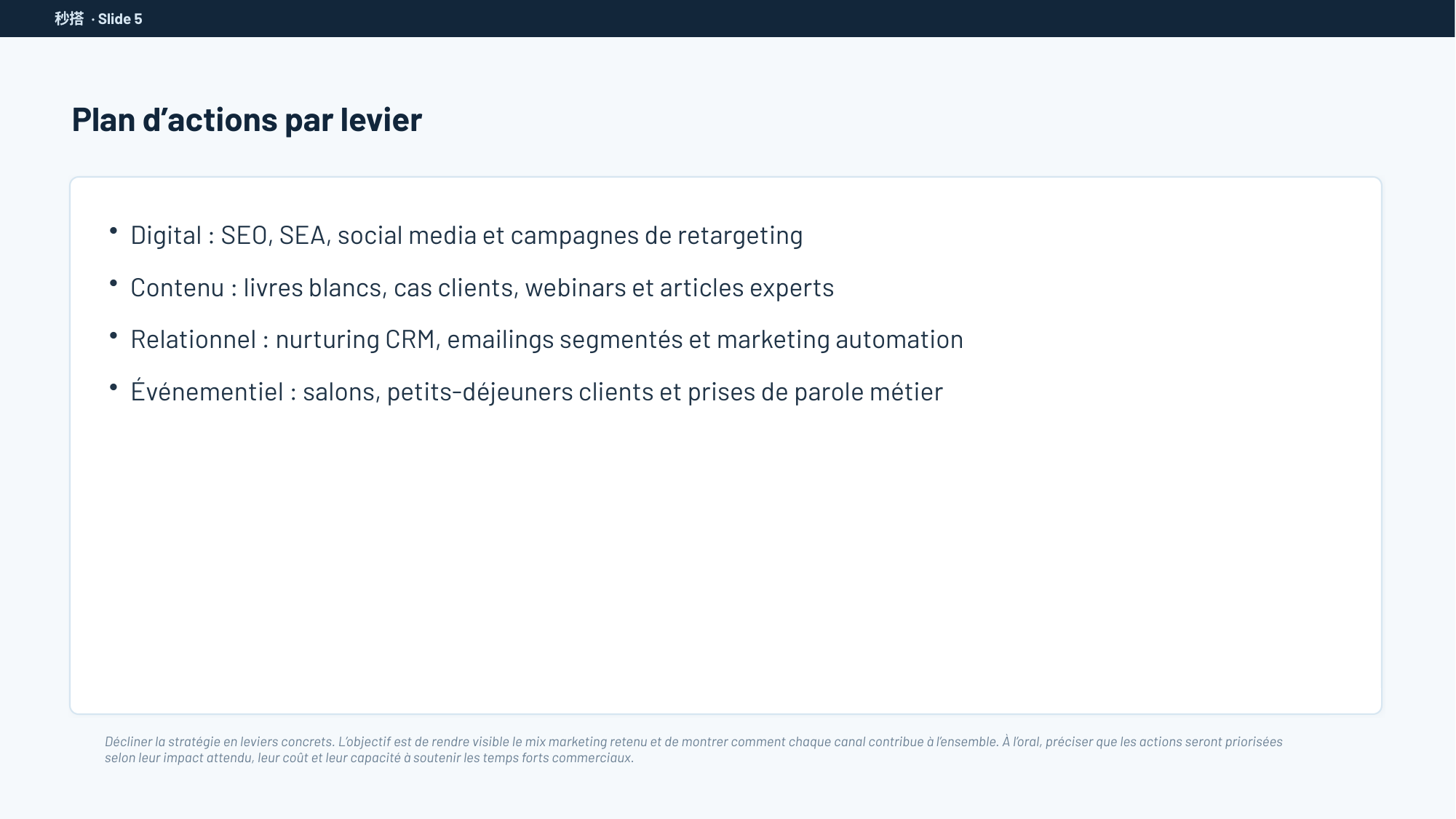

秒搭 · Slide 5
Plan d’actions par levier

Digital : SEO, SEA, social media et campagnes de retargeting
Contenu : livres blancs, cas clients, webinars et articles experts
Relationnel : nurturing CRM, emailings segmentés et marketing automation
Événementiel : salons, petits-déjeuners clients et prises de parole métier
Décliner la stratégie en leviers concrets. L’objectif est de rendre visible le mix marketing retenu et de montrer comment chaque canal contribue à l’ensemble. À l’oral, préciser que les actions seront priorisées selon leur impact attendu, leur coût et leur capacité à soutenir les temps forts commerciaux.